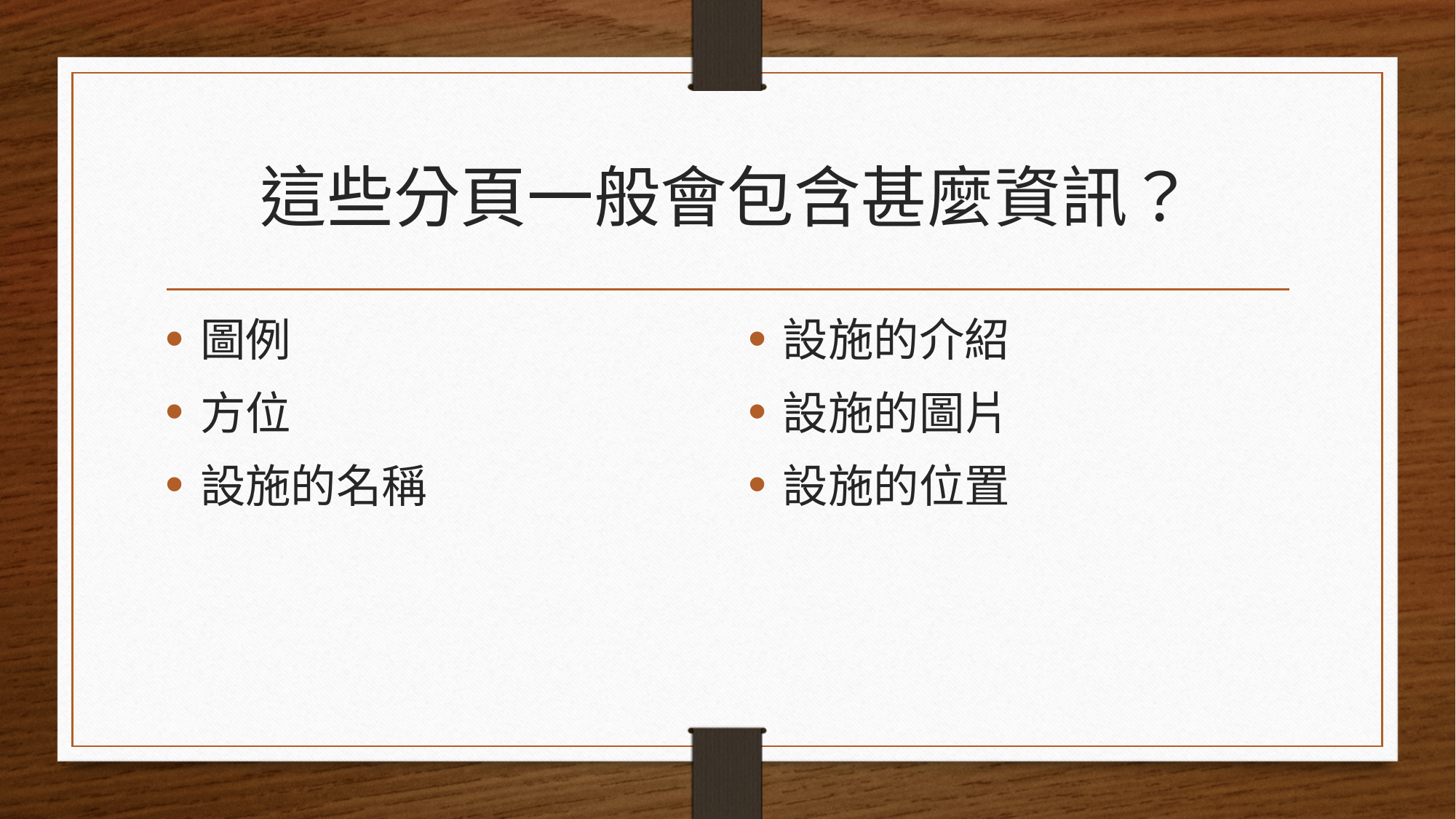

# 這些分頁一般會包含甚麼資訊？
圖例
方位
設施的名稱
設施的介紹
設施的圖片
設施的位置